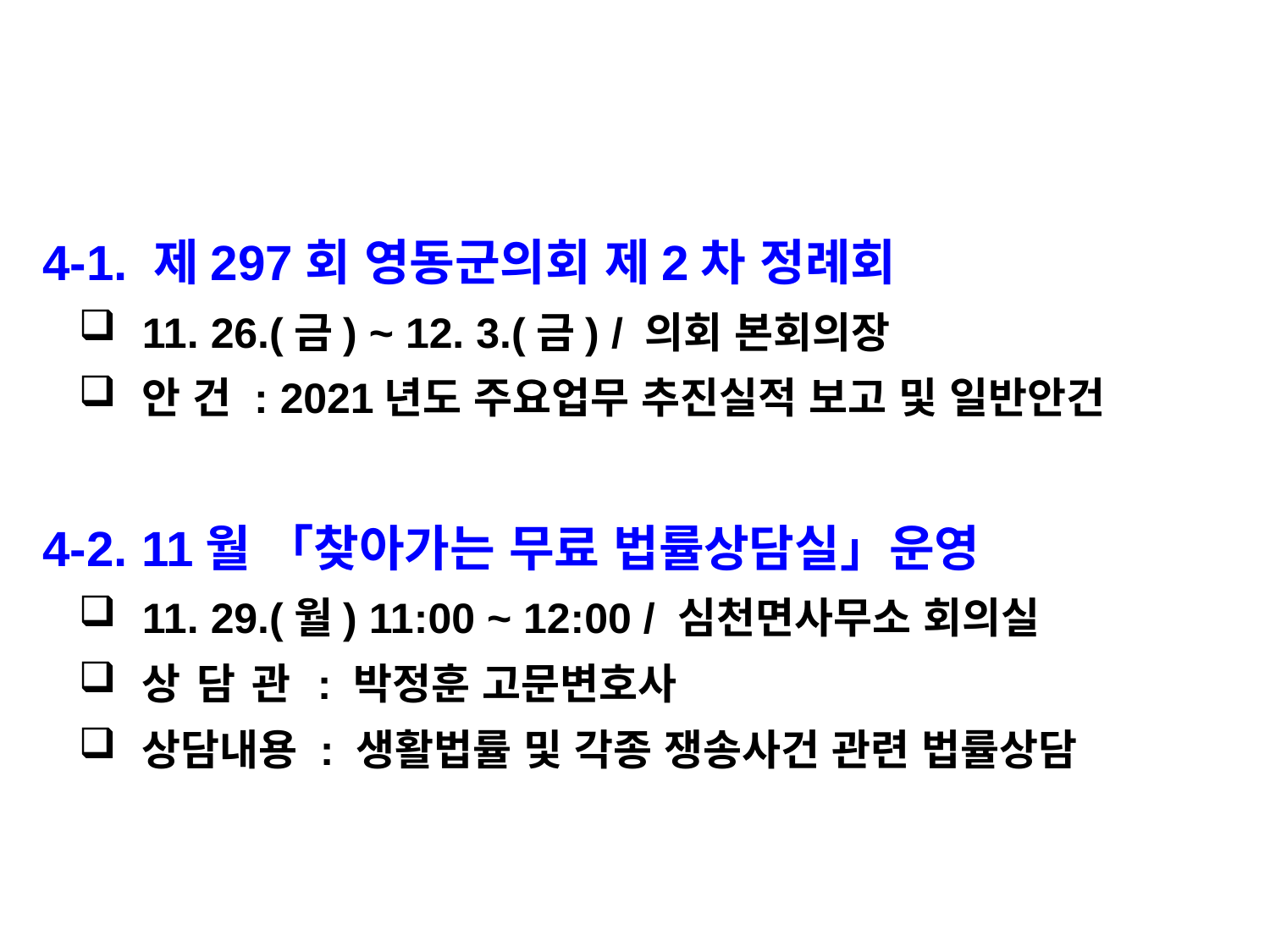

4-1. 제297회 영동군의회 제2차 정례회
11. 26.(금) ~ 12. 3.(금) / 의회 본회의장
안 건 : 2021년도 주요업무 추진실적 보고 및 일반안건

  4-2. 11월 「찾아가는 무료 법률상담실」운영
11. 29.(월) 11:00 ~ 12:00 / 심천면사무소 회의실
상 담 관 : 박정훈 고문변호사
상담내용 : 생활법률 및 각종 쟁송사건 관련 법률상담